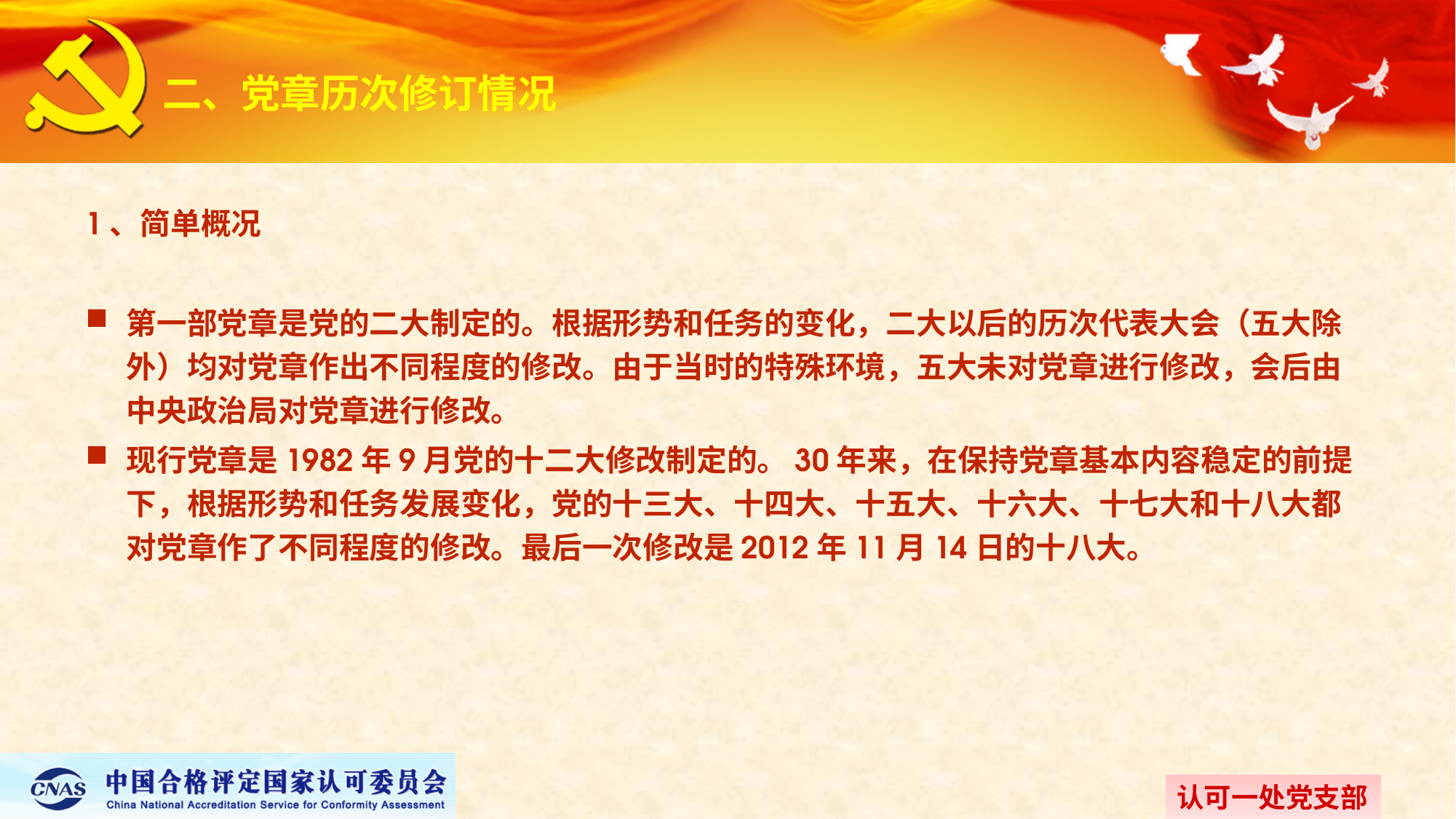

# 二、党章历次修订情况
1、简单概况

第一部党章是党的二大制定的。根据形势和任务的变化，二大以后的历次代表大会（五大除外）均对党章作出不同程度的修改。由于当时的特殊环境，五大未对党章进行修改，会后由中央政治局对党章进行修改。
现行党章是1982年9月党的十二大修改制定的。30年来，在保持党章基本内容稳定的前提下，根据形势和任务发展变化，党的十三大、十四大、十五大、十六大、十七大和十八大都对党章作了不同程度的修改。最后一次修改是2012年11月14日的十八大。